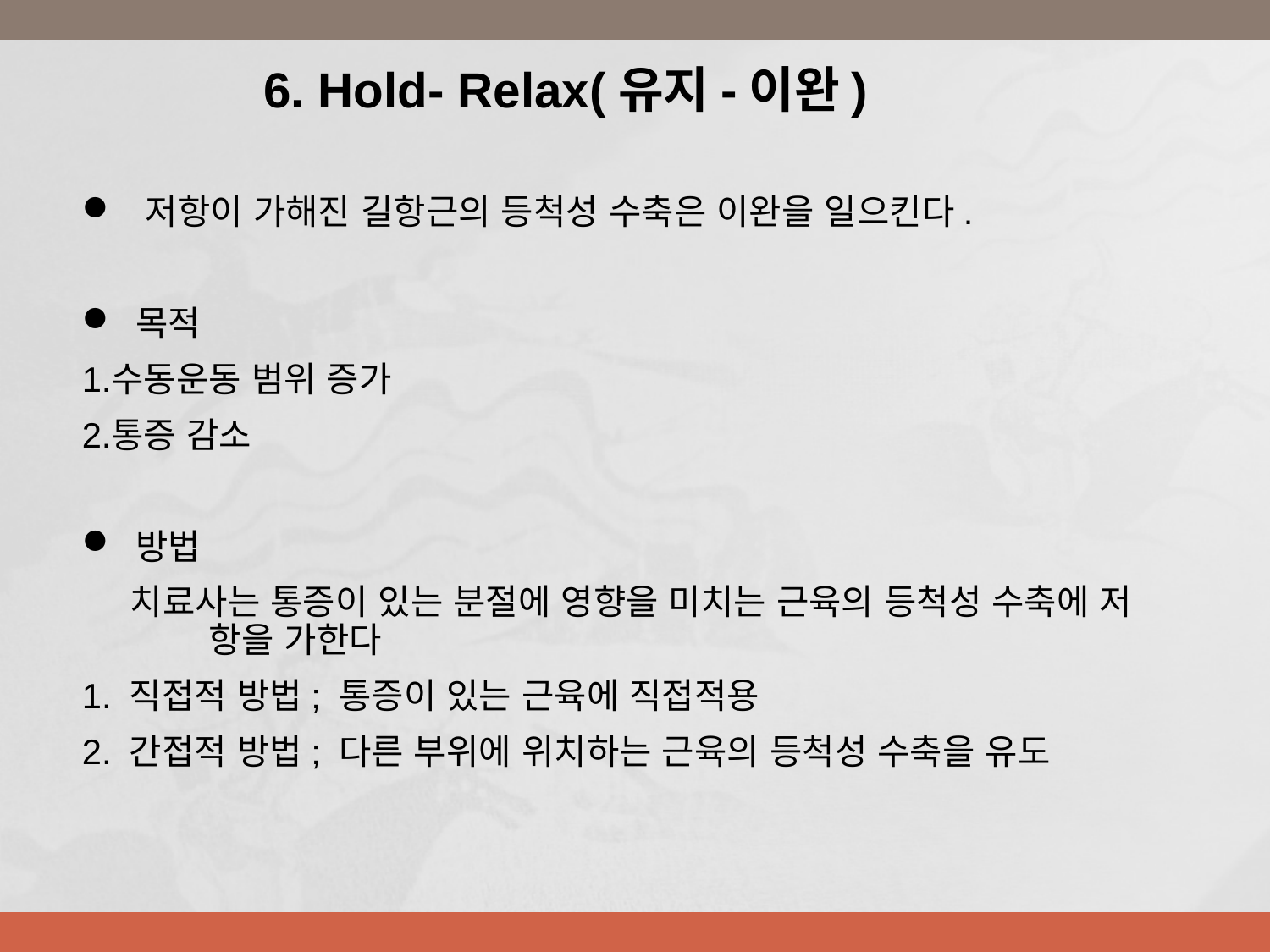

6. Hold- Relax(유지-이완)
  저항이 가해진 길항근의 등척성 수축은 이완을 일으킨다.

 목적
수동운동 범위 증가
통증 감소

 방법
    치료사는 통증이 있는 분절에 영향을 미치는 근육의 등척성 수축에 저	항을 가한다
1. 직접적 방법; 통증이 있는 근육에 직접적용
2. 간접적 방법; 다른 부위에 위치하는 근육의 등척성 수축을 유도